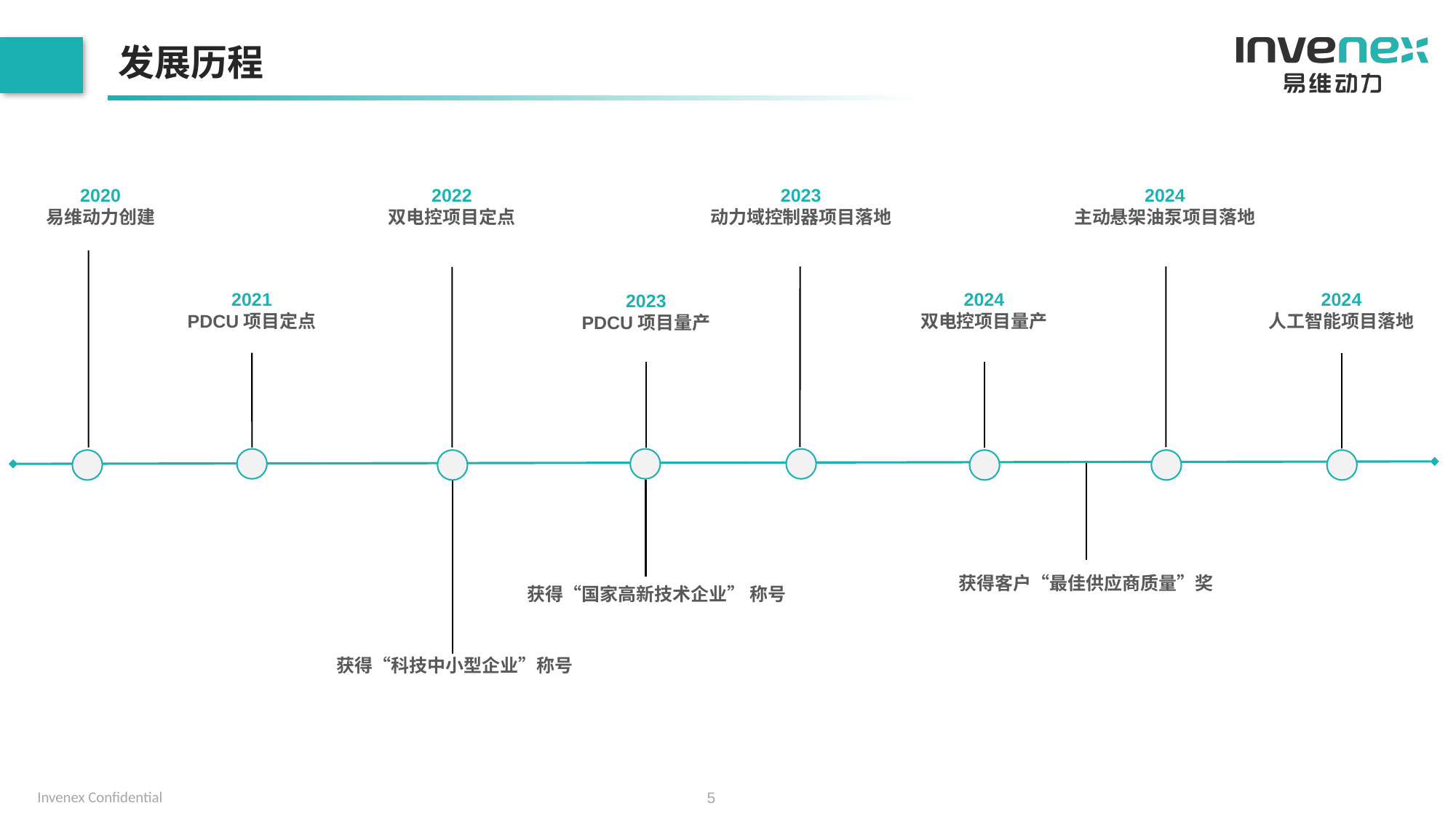

发展历程

2020
易维动力创建
2022
双电控项目定点
2023
动力域控制器项目落地
2024
主动悬架油泵项目落地
2021
PDCU项目定点
2024
双电控项目量产
2024
人工智能项目落地
2023
PDCU项目量产

获得客户“最佳供应商质量”奖
获得“国家高新技术企业” 称号
获得“科技中小型企业”称号